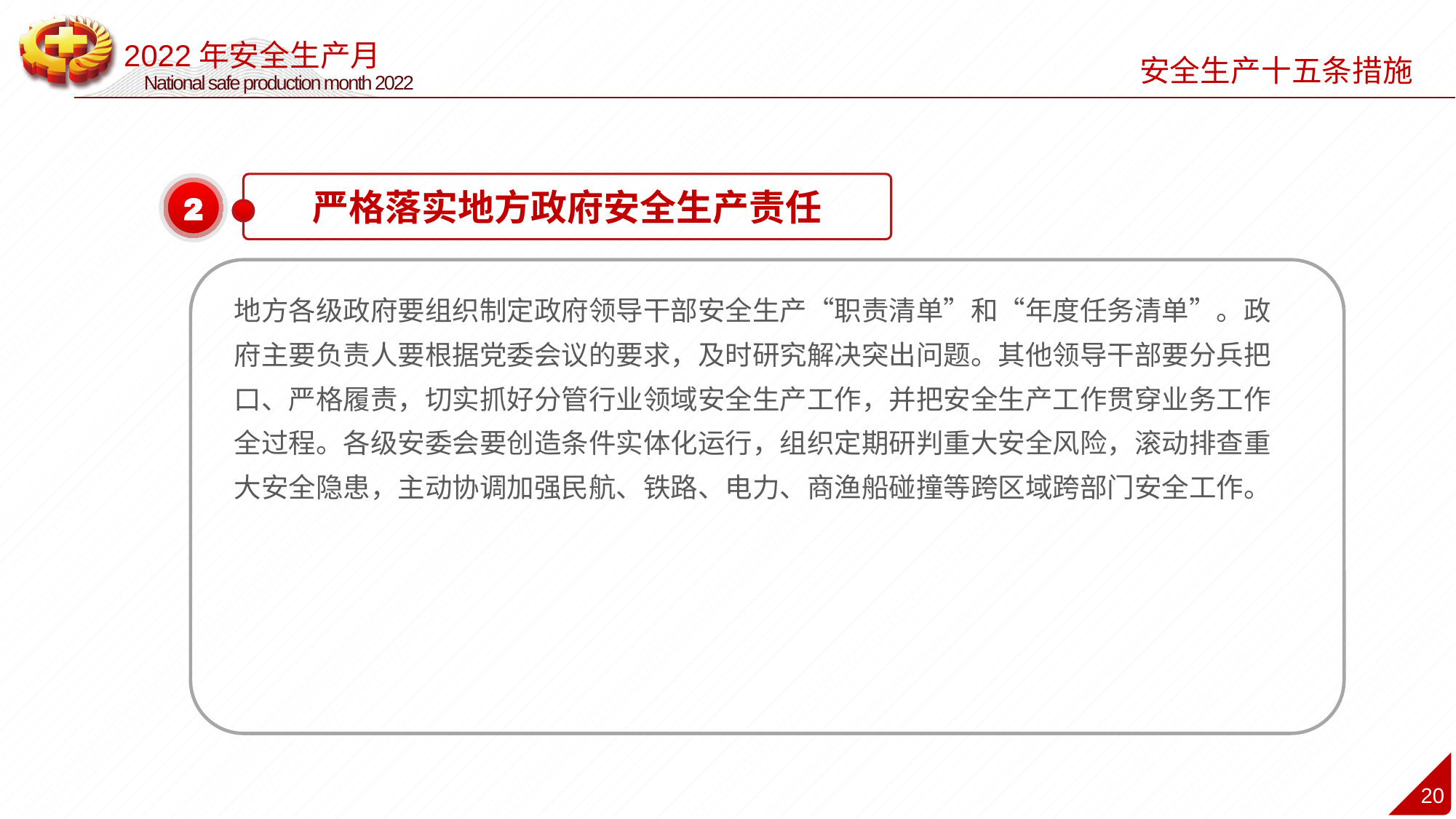

严格落实地方政府安全生产责任

2

地方各级政府要组织制定政府领导干部安全生产“职责清单”和“年度任务清单”。政府主要负责人要根据党委会议的要求，及时研究解决突出问题。其他领导干部要分兵把口、严格履责，切实抓好分管行业领域安全生产工作，并把安全生产工作贯穿业务工作全过程。各级安委会要创造条件实体化运行，组织定期研判重大安全风险，滚动排查重大安全隐患，主动协调加强民航、铁路、电力、商渔船碰撞等跨区域跨部门安全工作。